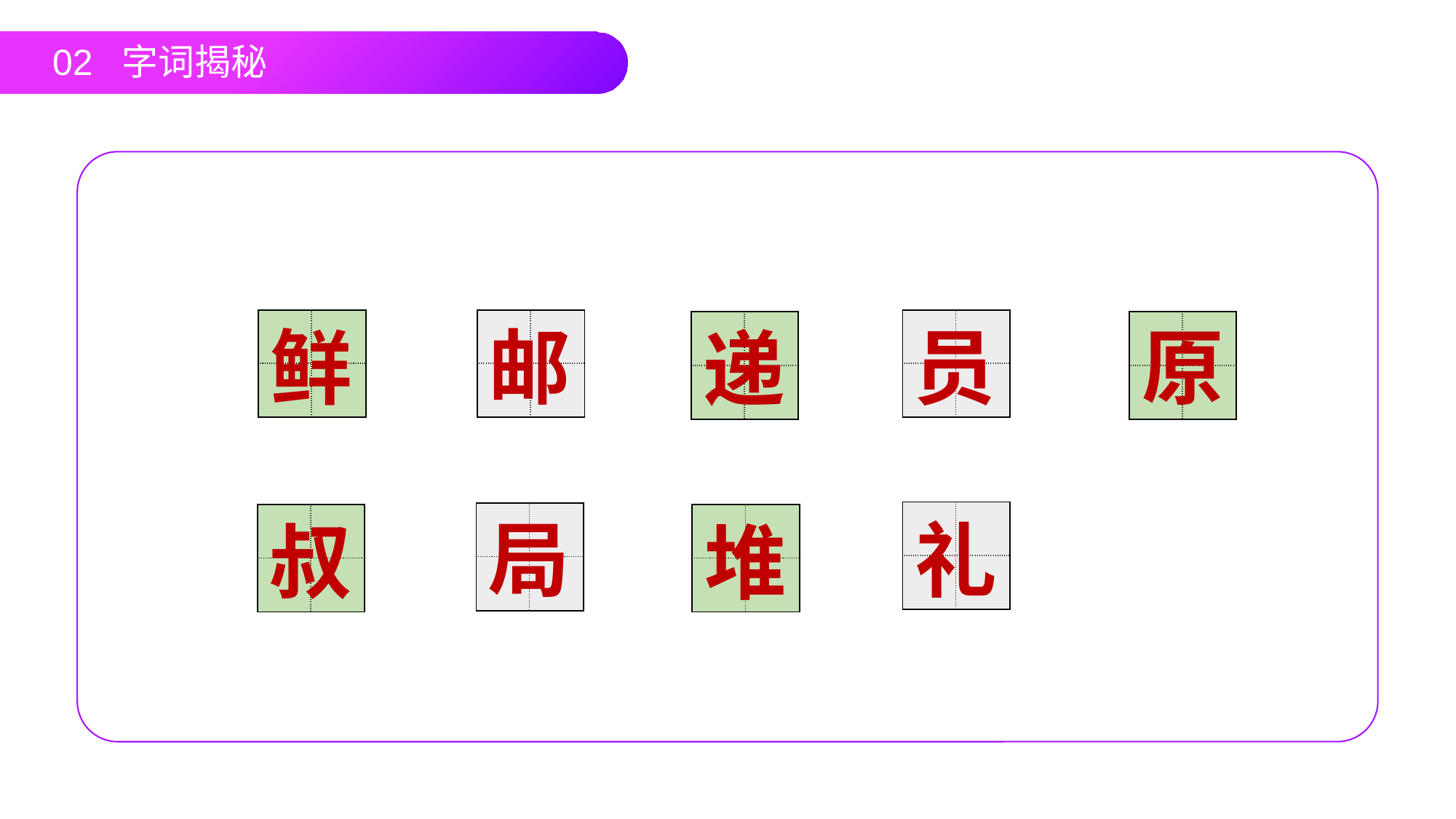

02  字词揭秘
|  |  |
| --- | --- |
|  |  |
|  |  |
| --- | --- |
|  |  |
|  |  |
| --- | --- |
|  |  |
邮
员
原
鲜
|  |  |
| --- | --- |
|  |  |
|  |  |
| --- | --- |
|  |  |
递
|  |  |
| --- | --- |
|  |  |
局
|  |  |
| --- | --- |
|  |  |
礼
|  |  |
| --- | --- |
|  |  |
|  |  |
| --- | --- |
|  |  |
叔
堆